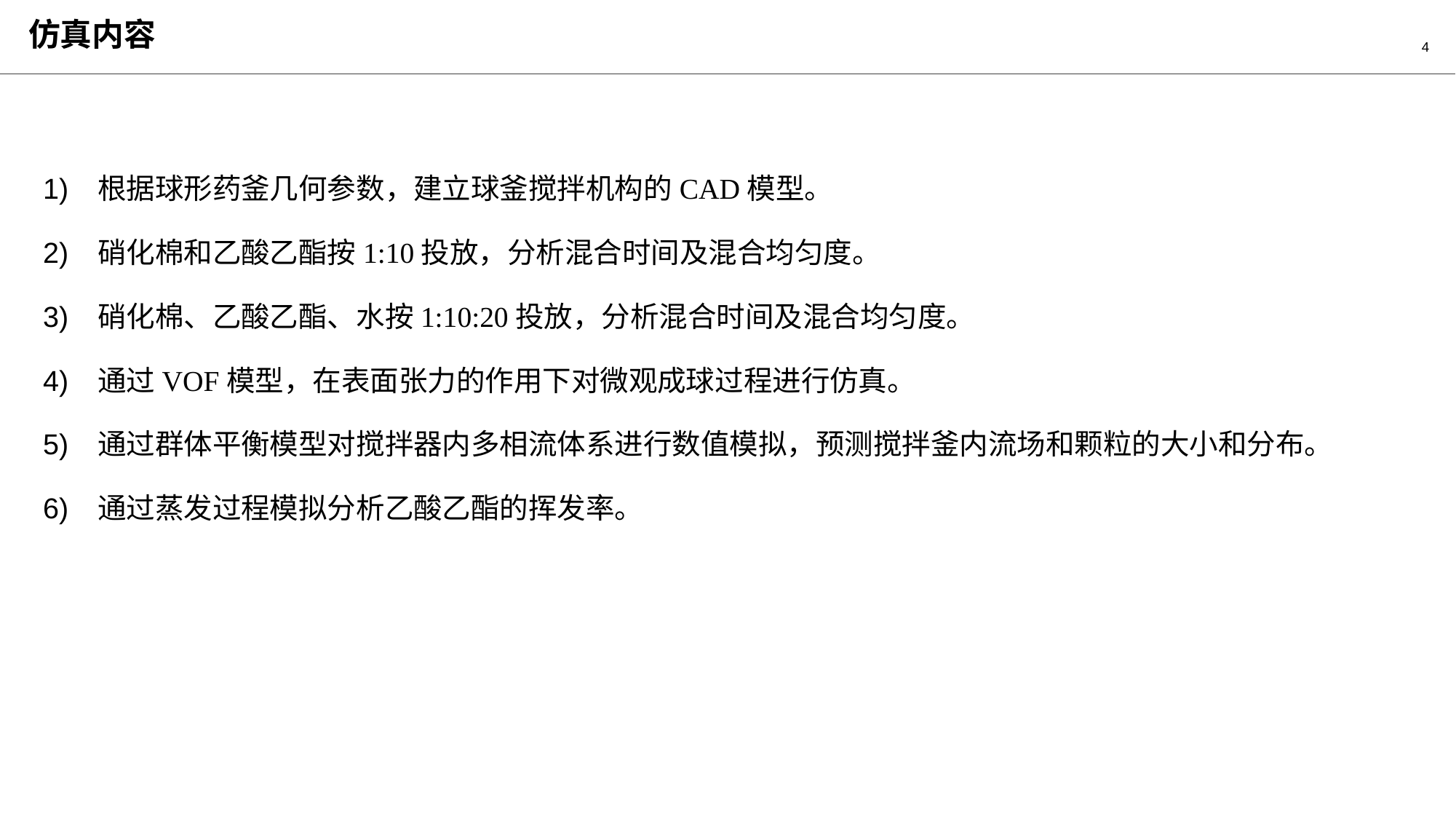

# 仿真内容
根据球形药釜几何参数，建立球釜搅拌机构的CAD模型。
硝化棉和乙酸乙酯按1:10投放，分析混合时间及混合均匀度。
硝化棉、乙酸乙酯、水按1:10:20投放，分析混合时间及混合均匀度。
通过VOF模型，在表面张力的作用下对微观成球过程进行仿真。
通过群体平衡模型对搅拌器内多相流体系进行数值模拟，预测搅拌釜内流场和颗粒的大小和分布。
通过蒸发过程模拟分析乙酸乙酯的挥发率。